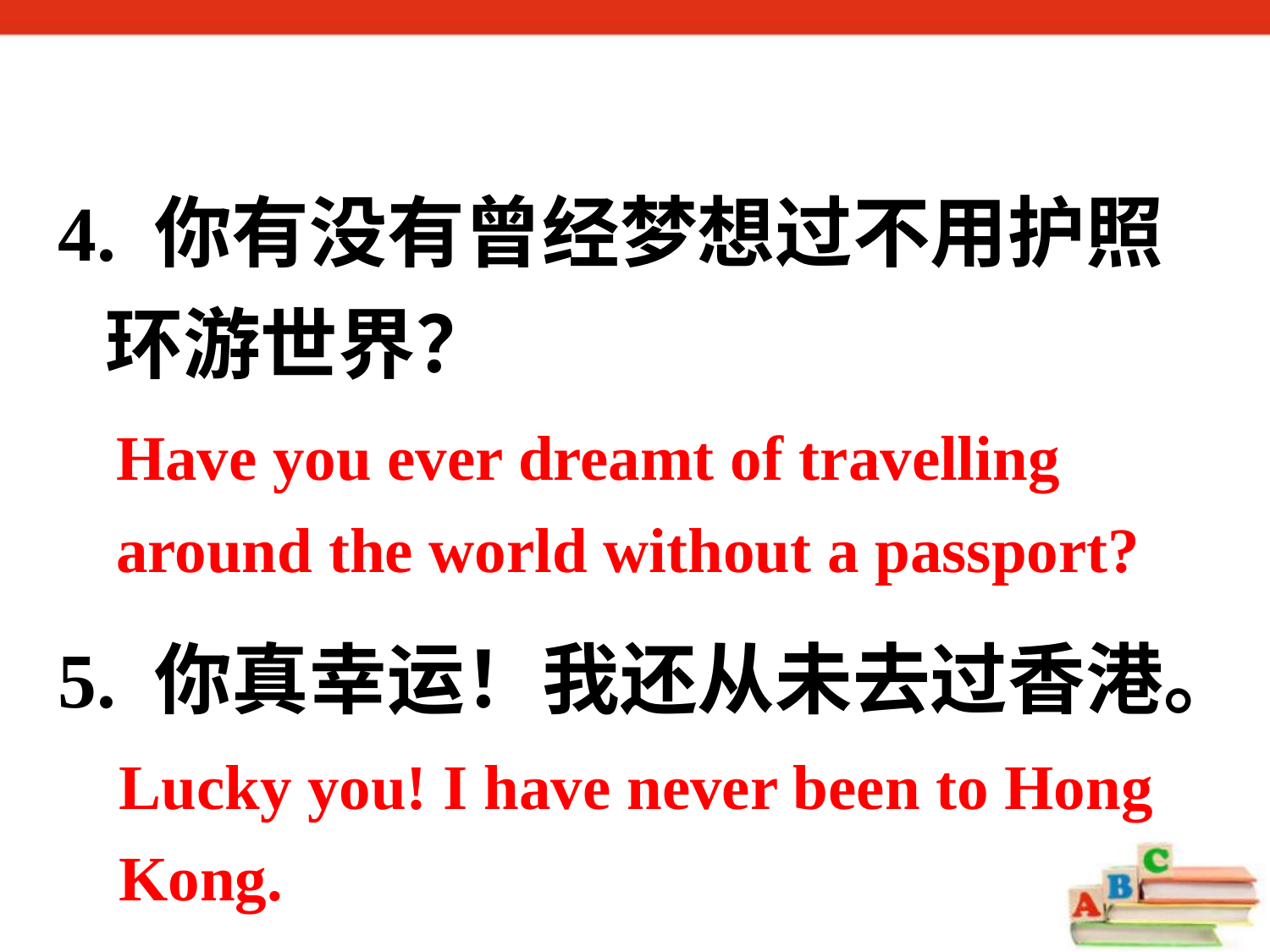

4. 你有没有曾经梦想过不用护照环游世界？

5. 你真幸运！我还从未去过香港。
Have you ever dreamt of travelling around the world without a passport?
Lucky you! I have never been to Hong Kong.